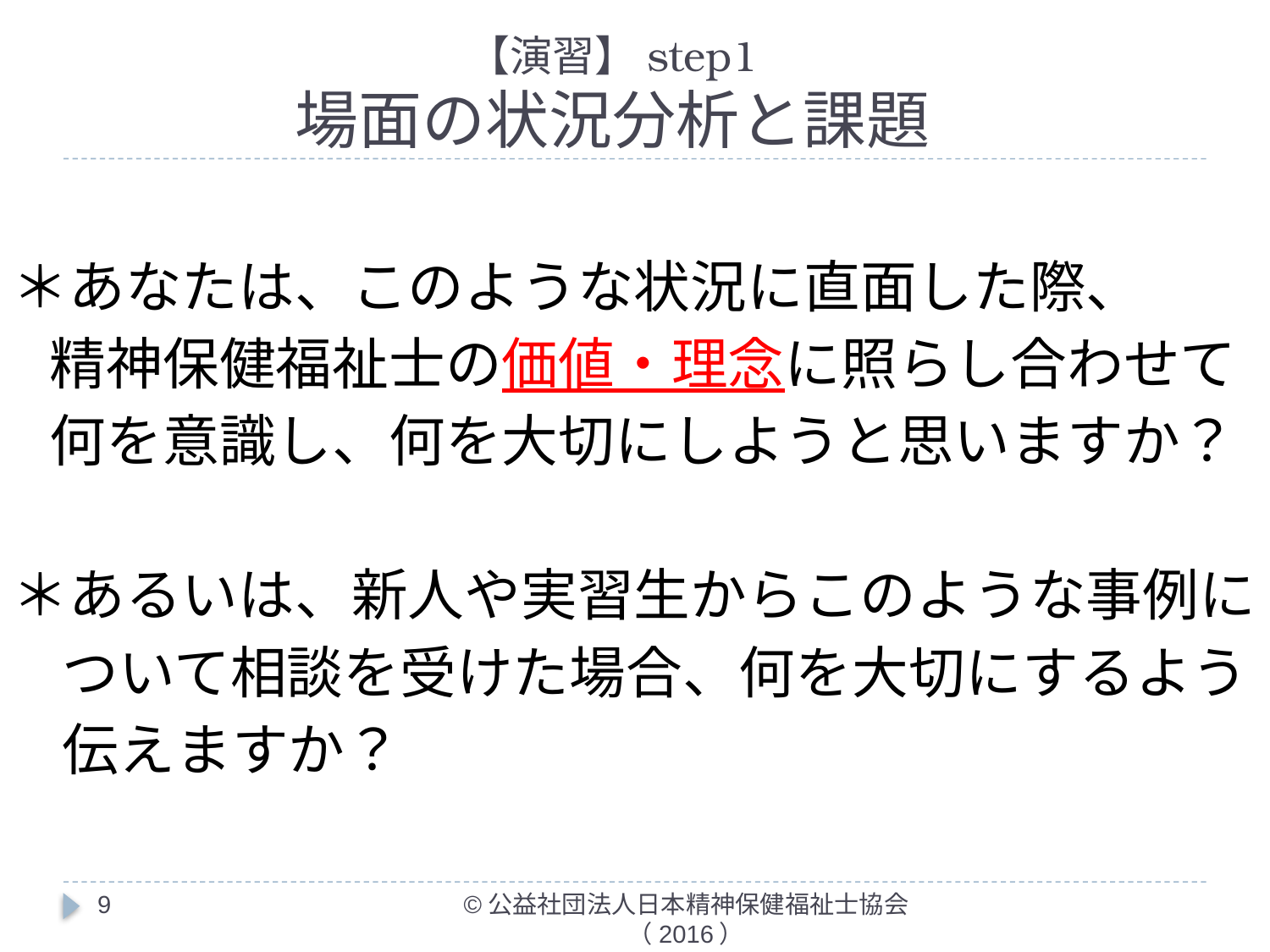

# 【演習】step1 場面の状況分析と課題
＊あなたは、このような状況に直面した際、
  精神保健福祉士の価値・理念に照らし合わせて
  何を意識し、何を大切にしようと思いますか？

＊あるいは、新人や実習生からこのような事例に
   ついて相談を受けた場合、何を大切にするよう
   伝えますか？
9
©公益社団法人日本精神保健福祉士協会（2016）